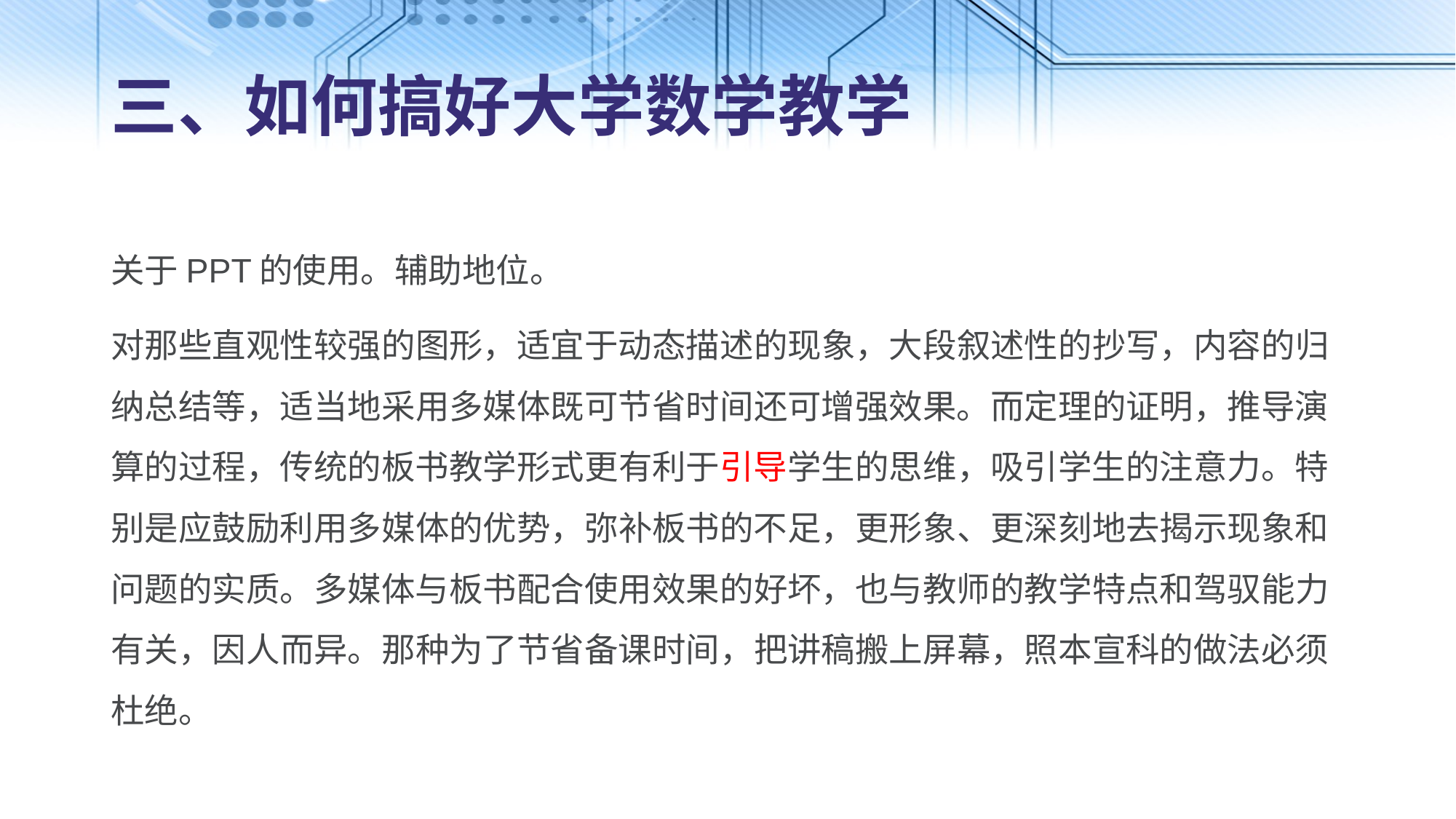

三、如何搞好大学数学教学

关于PPT的使用。辅助地位。
对那些直观性较强的图形，适宜于动态描述的现象，大段叙述性的抄写，内容的归纳总结等，适当地采用多媒体既可节省时间还可增强效果。而定理的证明，推导演算的过程，传统的板书教学形式更有利于引导学生的思维，吸引学生的注意力。特别是应鼓励利用多媒体的优势，弥补板书的不足，更形象、更深刻地去揭示现象和问题的实质。多媒体与板书配合使用效果的好坏，也与教师的教学特点和驾驭能力有关，因人而异。那种为了节省备课时间，把讲稿搬上屏幕，照本宣科的做法必须杜绝。